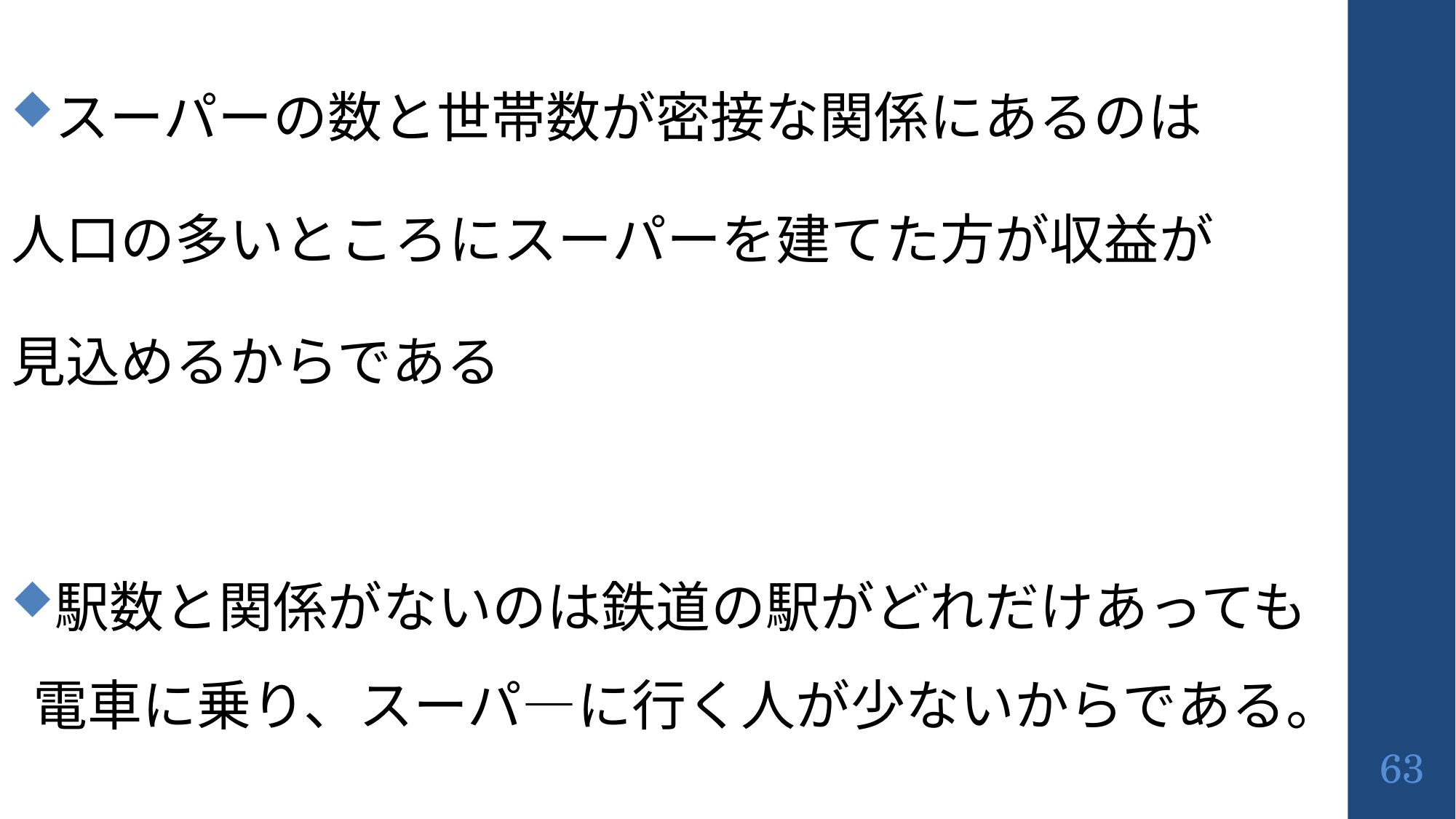

スーパーの数と世帯数が密接な関係にあるのは
人口の多いところにスーパーを建てた方が収益が
見込めるからである

駅数と関係がないのは鉄道の駅がどれだけあっても電車に乗り、スーパ―に行く人が少ないからである。

63